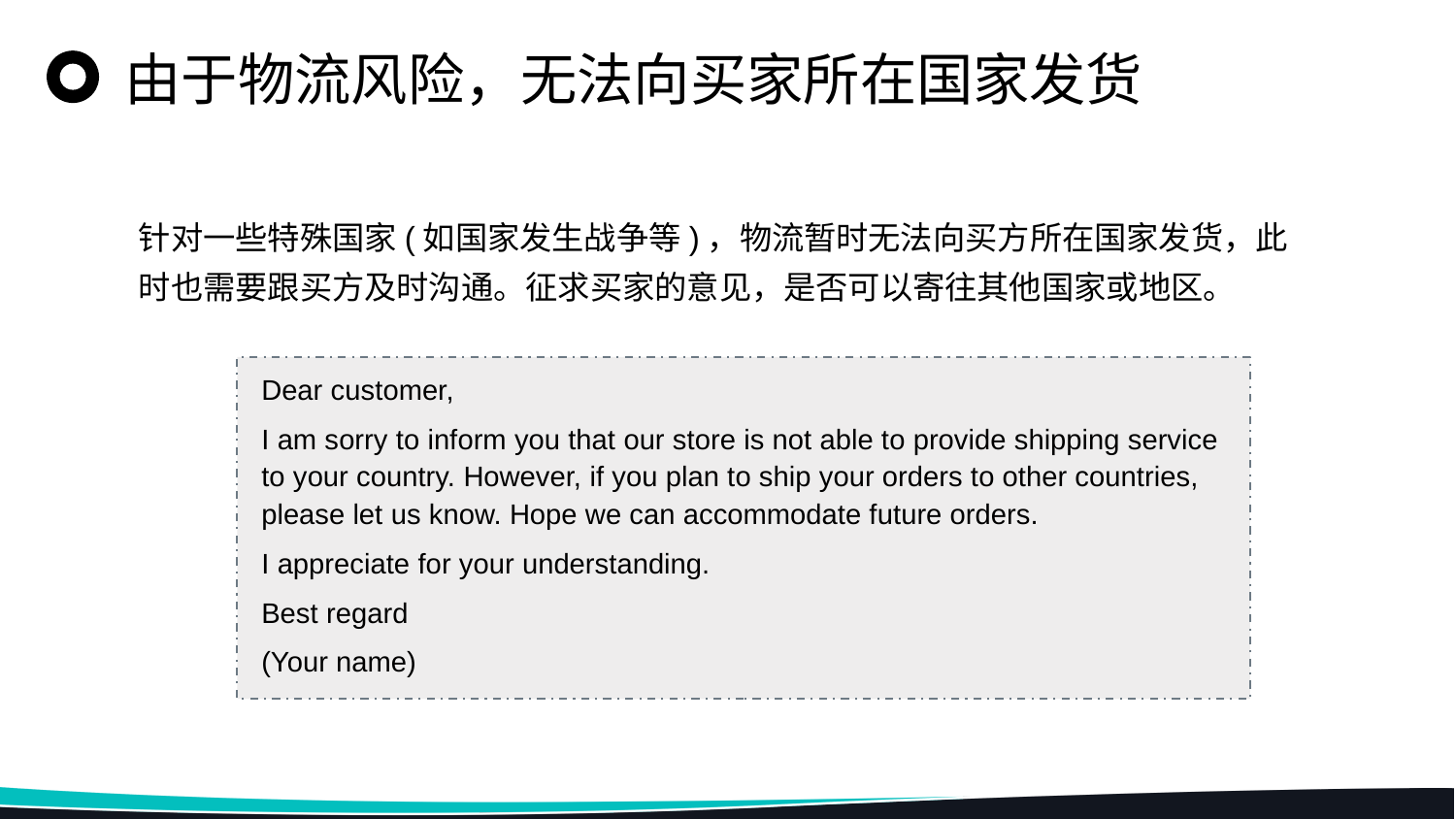

由于物流风险，无法向买家所在国家发货
针对一些特殊国家(如国家发生战争等)，物流暂时无法向买方所在国家发货，此时也需要跟买方及时沟通。征求买家的意见，是否可以寄往其他国家或地区。

Dear customer,
I am sorry to inform you that our store is not able to provide shipping service to your country. However, if you plan to ship your orders to other countries, please let us know. Hope we can accommodate future orders.
I appreciate for your understanding.
Best regard
(Your name)